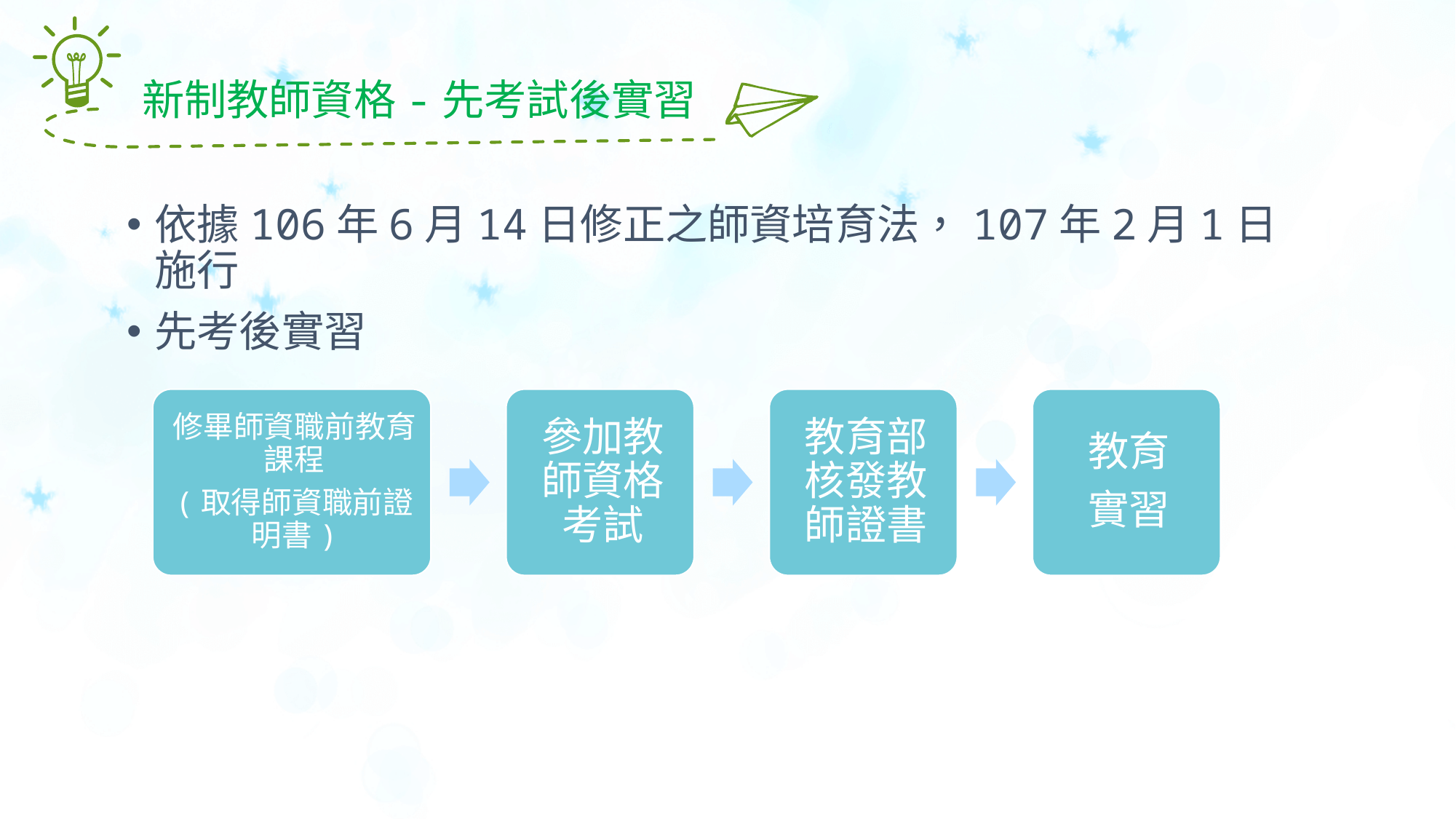

新制教師資格-先考試後實習
依據106年6月14日修正之師資培育法，107年2月1日施行
先考後實習

修畢師資職前教育課程
(取得師資職前證明書)

參加教師資格考試

教育部核發教師證書

教育
實習